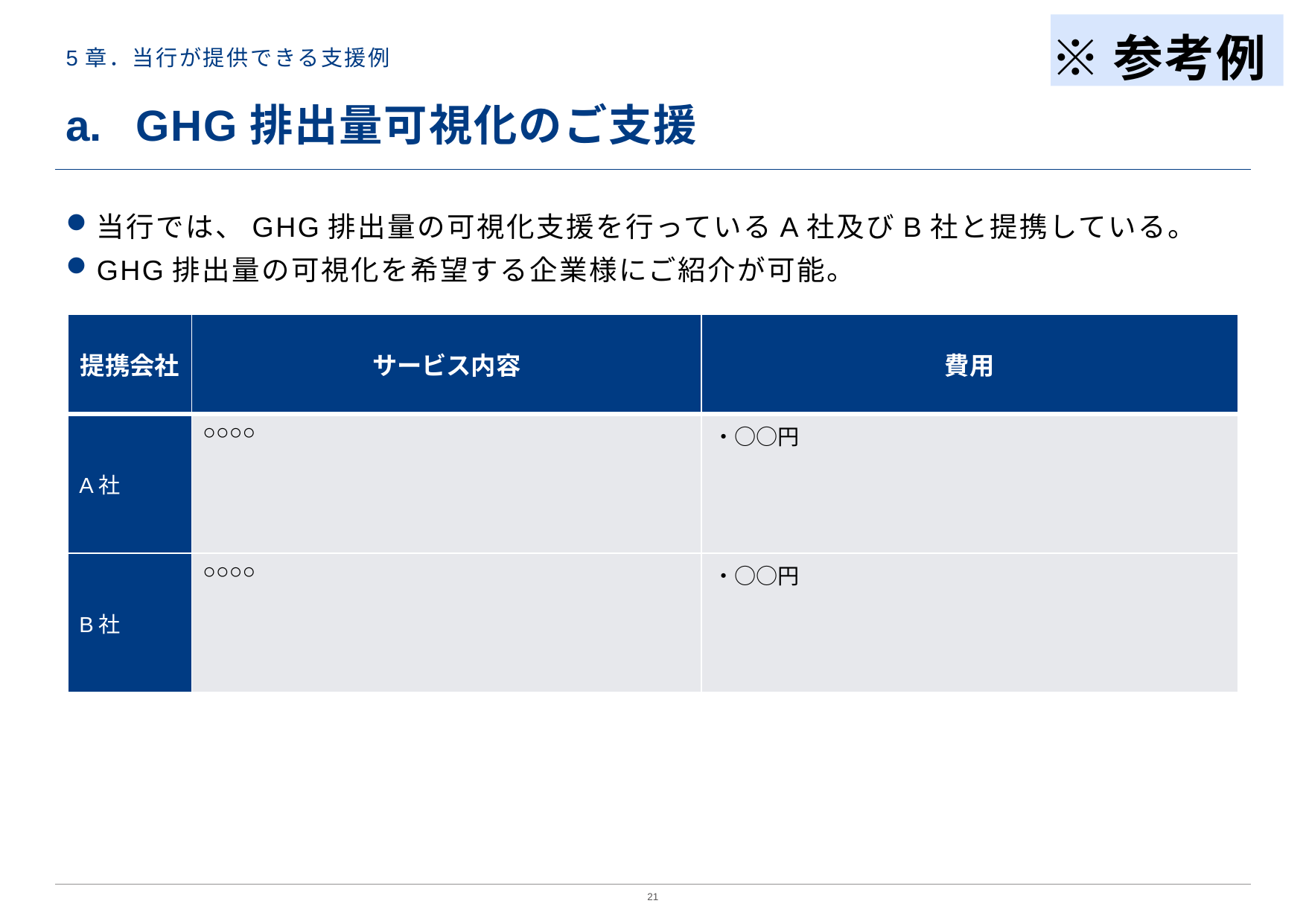

※参考例
# 5章．当行が提供できる支援例
GHG排出量可視化のご支援
当行では、GHG排出量の可視化支援を行っているA社及びB社と提携している。
GHG排出量の可視化を希望する企業様にご紹介が可能。
| 提携会社 | サービス内容 | 費用 |
| --- | --- | --- |
| A社 | ○○○○ | ・○○円 |
| B社 | ○○○○ | ・○○円 |